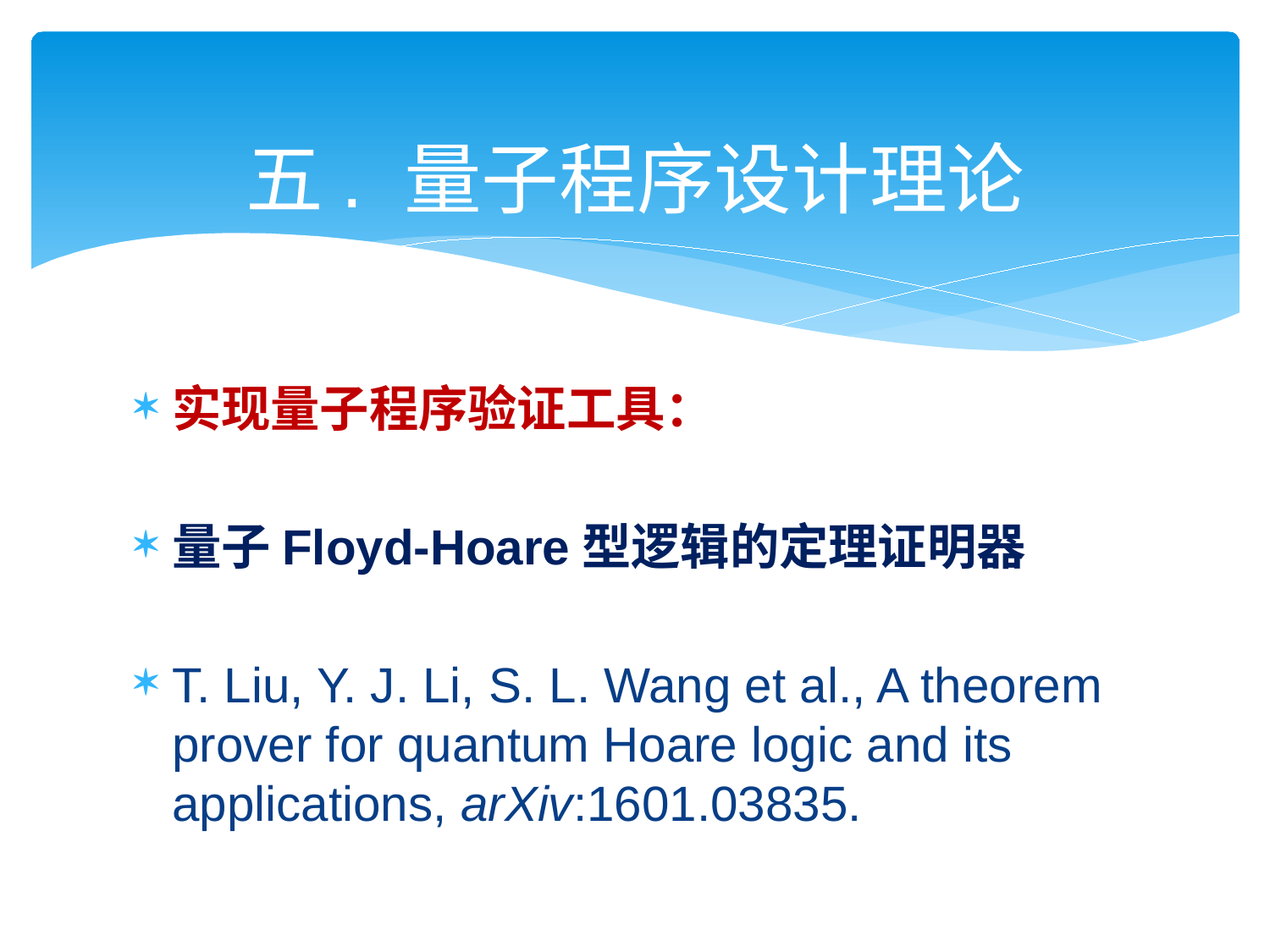

# 五. 量子程序设计理论
实现量子程序验证工具：

量子Floyd-Hoare型逻辑的定理证明器

T. Liu, Y. J. Li, S. L. Wang et al., A theorem prover for quantum Hoare logic and its applications, arXiv:1601.03835.